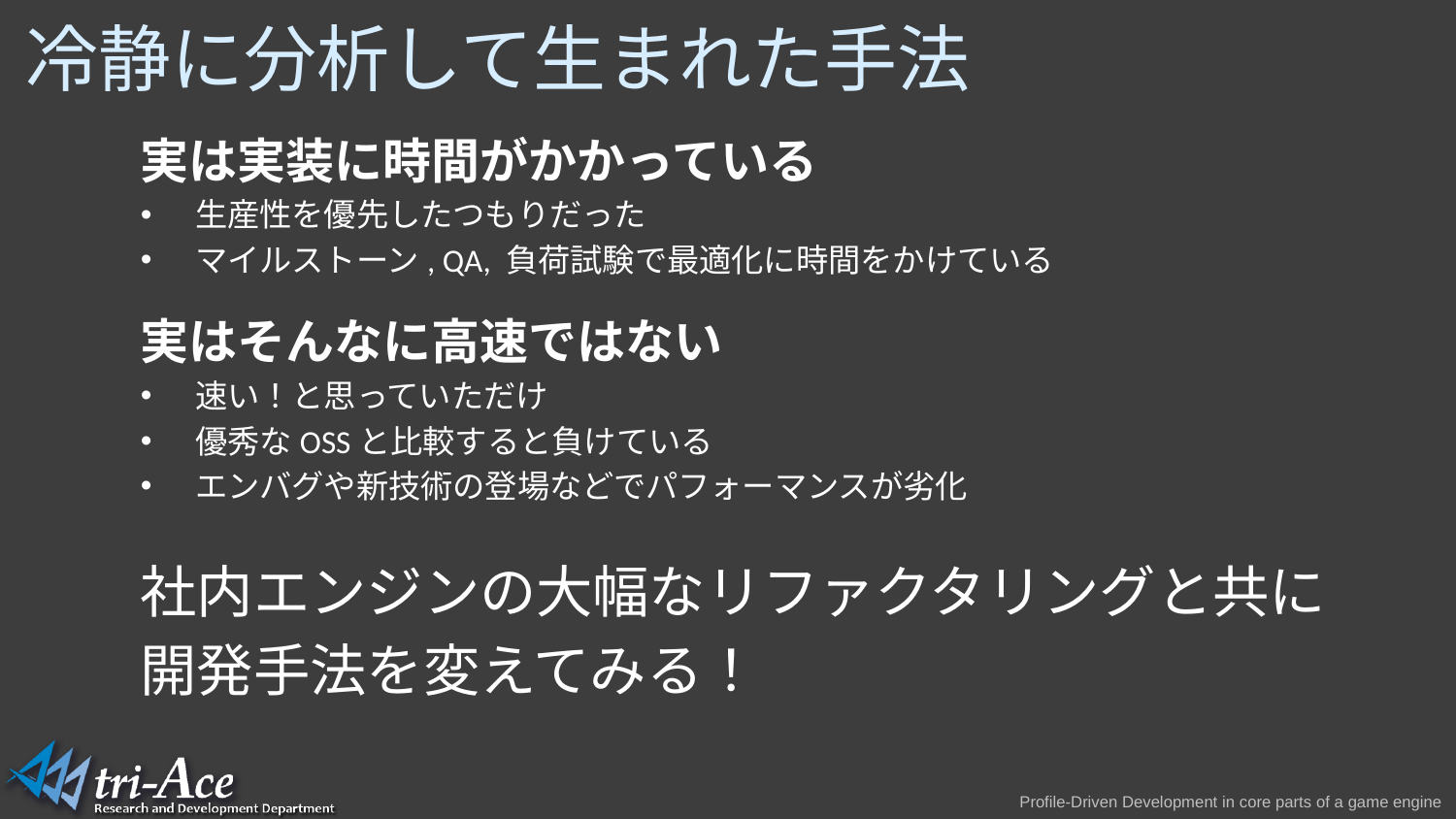

# 冷静に分析して生まれた手法
実は実装に時間がかかっている
生産性を優先したつもりだった
マイルストーン, QA, 負荷試験で最適化に時間をかけている

実はそんなに高速ではない
速い！と思っていただけ
優秀なOSSと比較すると負けている
エンバグや新技術の登場などでパフォーマンスが劣化

社内エンジンの大幅なリファクタリングと共に
開発手法を変えてみる！